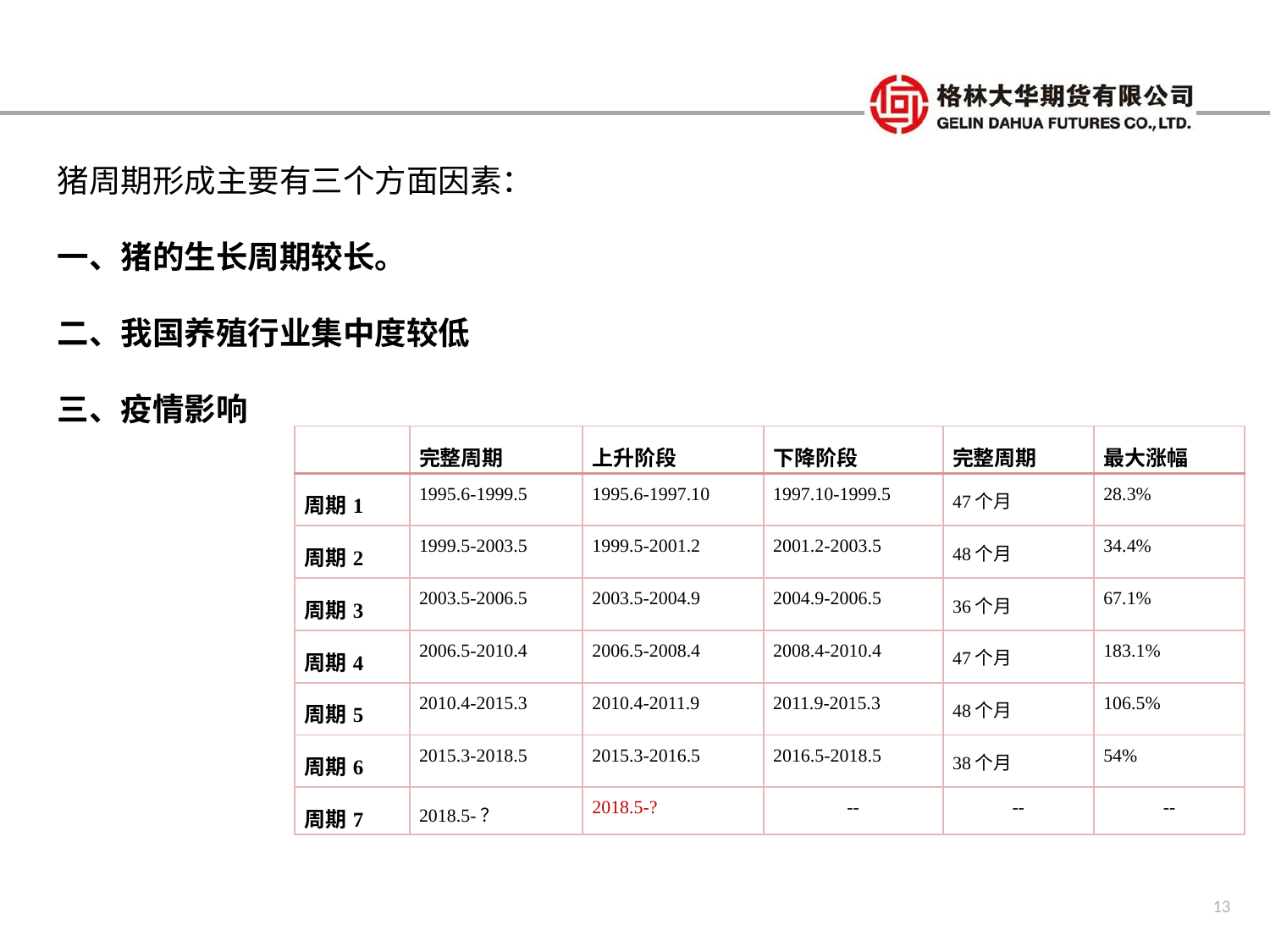

猪周期形成主要有三个方面因素：
一、猪的生长周期较长。
二、我国养殖行业集中度较低
三、疫情影响
|  | 完整周期 | 上升阶段 | 下降阶段 | 完整周期 | 最大涨幅 |
| --- | --- | --- | --- | --- | --- |
| 周期1 | 1995.6-1999.5 | 1995.6-1997.10 | 1997.10-1999.5 | 47个月 | 28.3% |
| 周期2 | 1999.5-2003.5 | 1999.5-2001.2 | 2001.2-2003.5 | 48个月 | 34.4% |
| 周期3 | 2003.5-2006.5 | 2003.5-2004.9 | 2004.9-2006.5 | 36个月 | 67.1% |
| 周期4 | 2006.5-2010.4 | 2006.5-2008.4 | 2008.4-2010.4 | 47个月 | 183.1% |
| 周期5 | 2010.4-2015.3 | 2010.4-2011.9 | 2011.9-2015.3 | 48个月 | 106.5% |
| 周期6 | 2015.3-2018.5 | 2015.3-2016.5 | 2016.5-2018.5 | 38个月 | 54% |
| 周期7 | 2018.5-？ | 2018.5-? | -- | -- | -- |
13